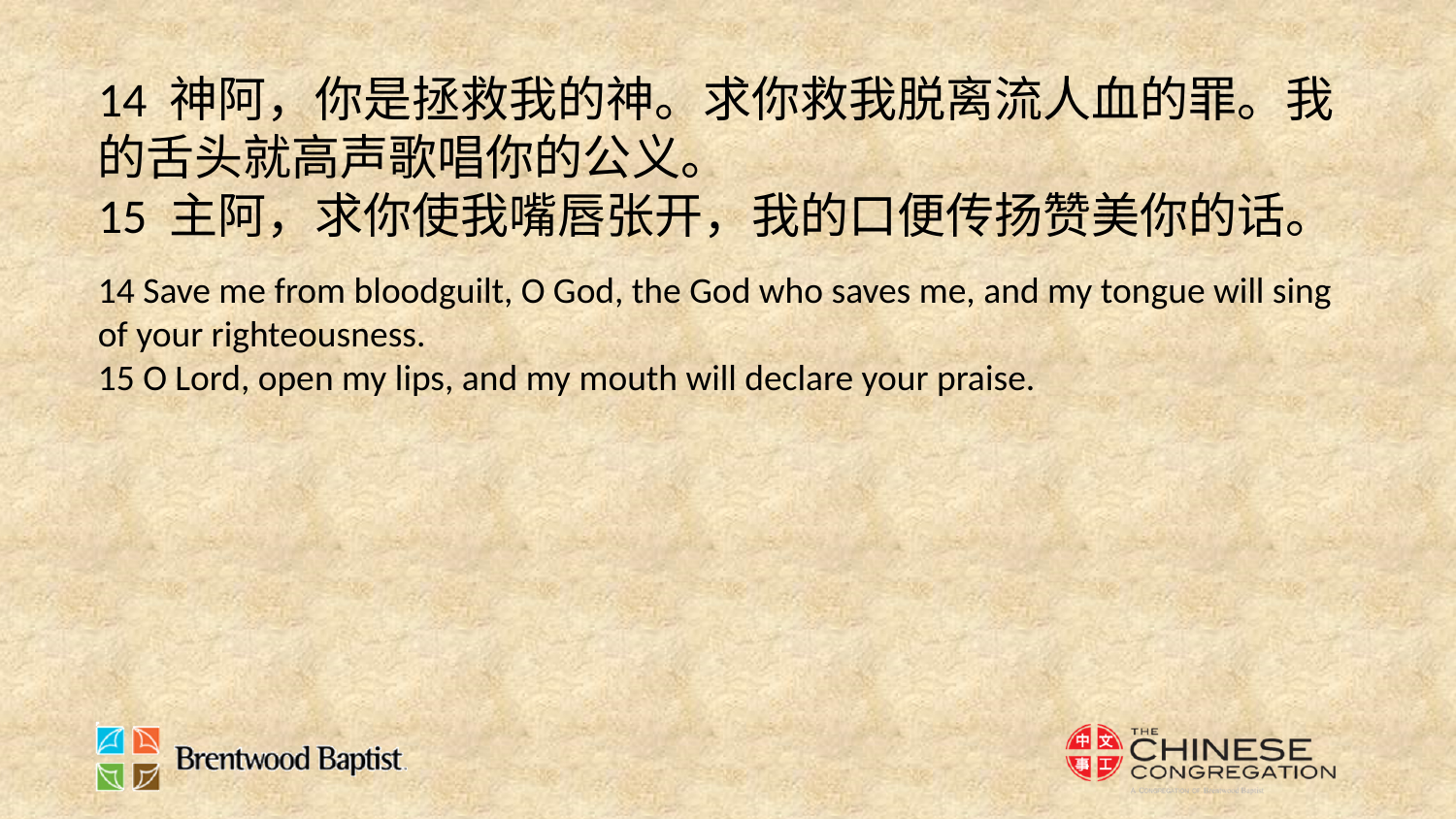

14 神阿，你是拯救我的神。求你救我脱离流人血的罪。我的舌头就高声歌唱你的公义。
15 主阿，求你使我嘴唇张开，我的口便传扬赞美你的话。

14 Save me from bloodguilt, O God, the God who saves me, and my tongue will sing of your righteousness.
15 O Lord, open my lips, and my mouth will declare your praise.